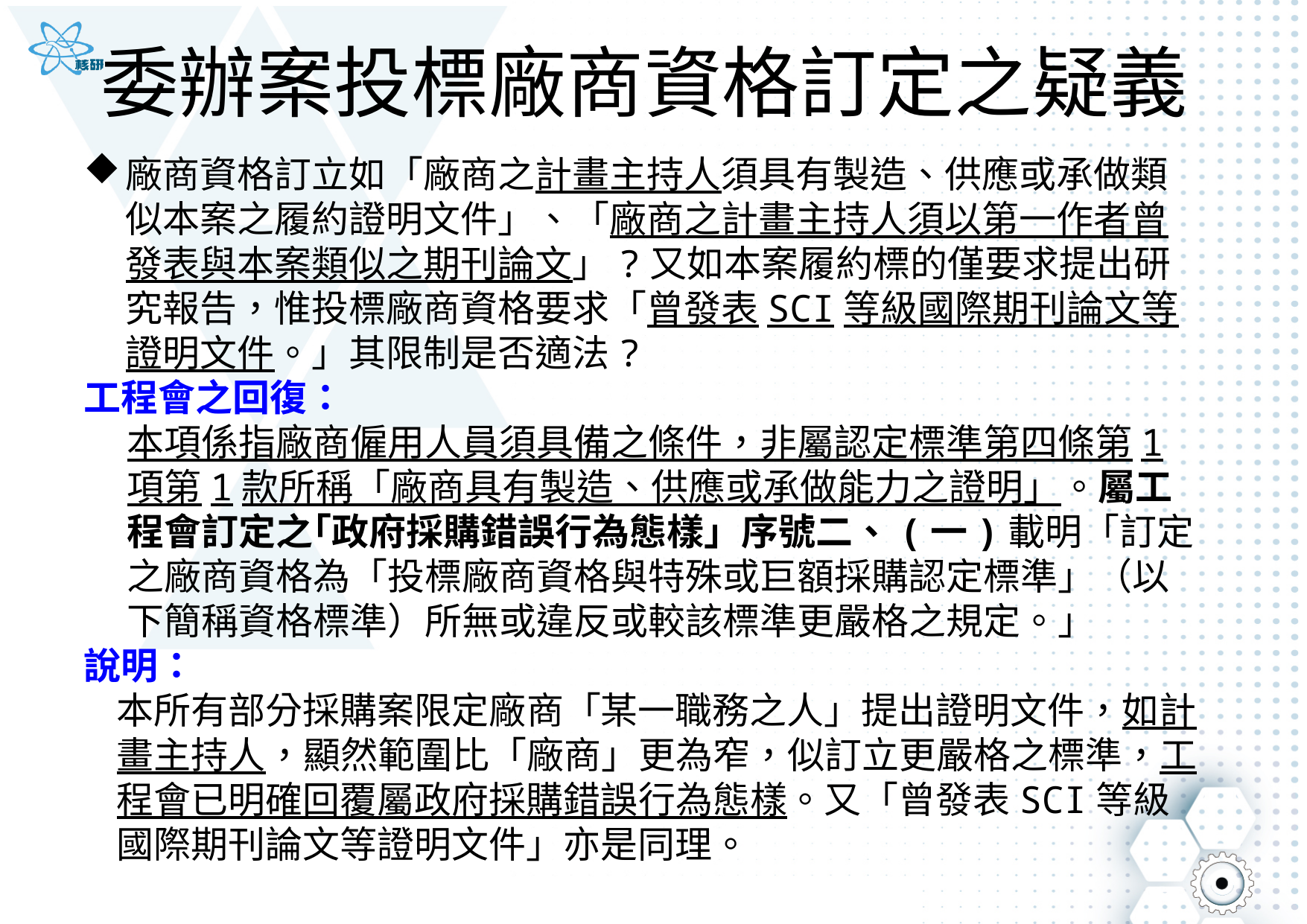

# 委辦案投標廠商資格訂定之疑義
廠商資格訂立如「廠商之計畫主持人須具有製造、供應或承做類似本案之履約證明文件」、「廠商之計畫主持人須以第一作者曾發表與本案類似之期刊論文」?又如本案履約標的僅要求提出研究報告，惟投標廠商資格要求「曾發表SCI等級國際期刊論文等證明文件。」其限制是否適法?
工程會之回復：
本項係指廠商僱用人員須具備之條件，非屬認定標準第四條第1項第1款所稱「廠商具有製造、供應或承做能力之證明」。屬工程會訂定之｢政府採購錯誤行為態樣」序號二、(一)載明「訂定之廠商資格為「投標廠商資格與特殊或巨額採購認定標準」（以下簡稱資格標準）所無或違反或較該標準更嚴格之規定。」
說明：
本所有部分採購案限定廠商「某一職務之人」提出證明文件，如計畫主持人，顯然範圍比「廠商」更為窄，似訂立更嚴格之標準，工程會已明確回覆屬政府採購錯誤行為態樣。又「曾發表SCI等級國際期刊論文等證明文件」亦是同理。